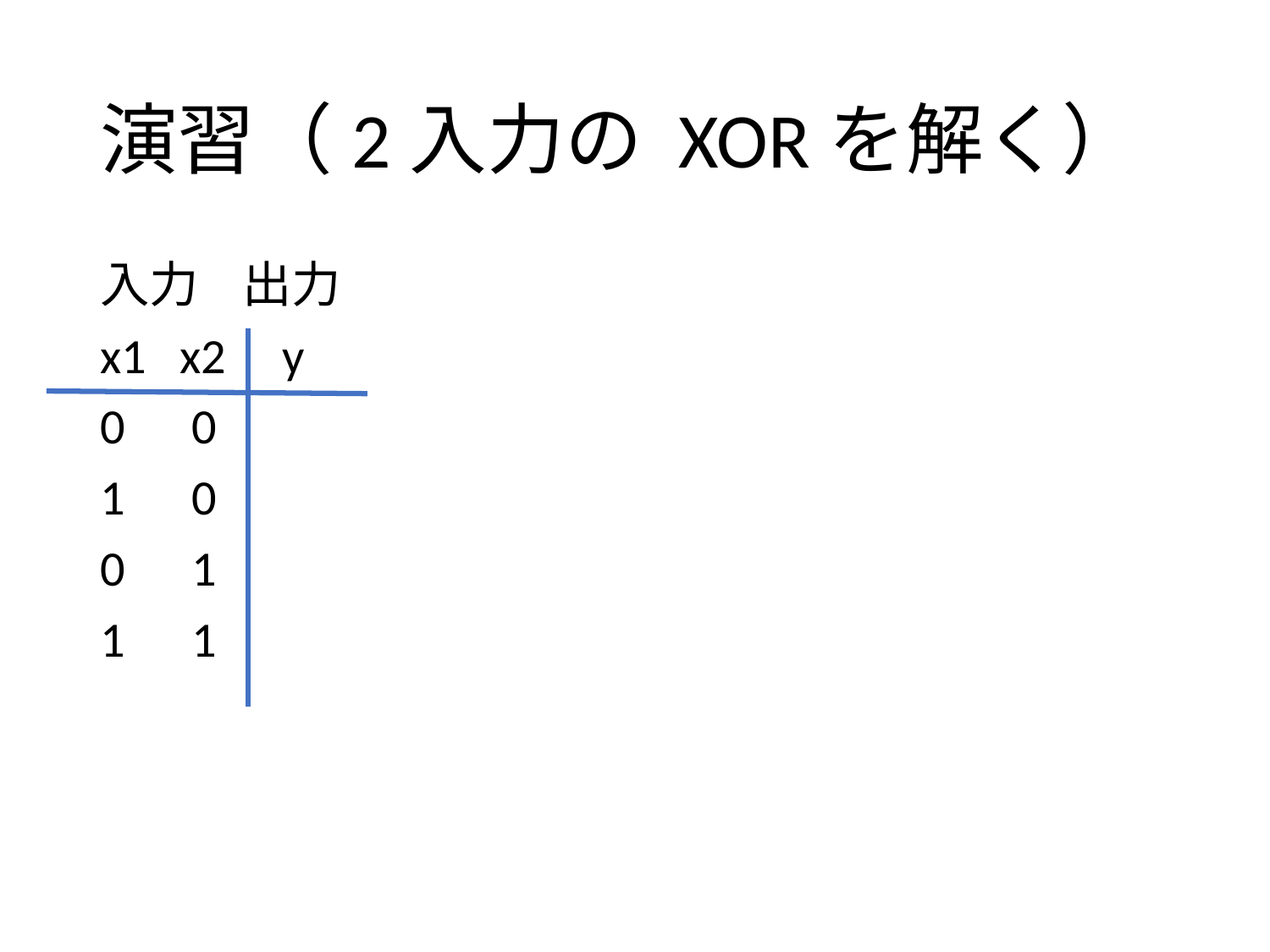

# 演習（2入力の XORを解く）
入力    出力
x1   x2     y
0      0
1      0
0      1
1      1